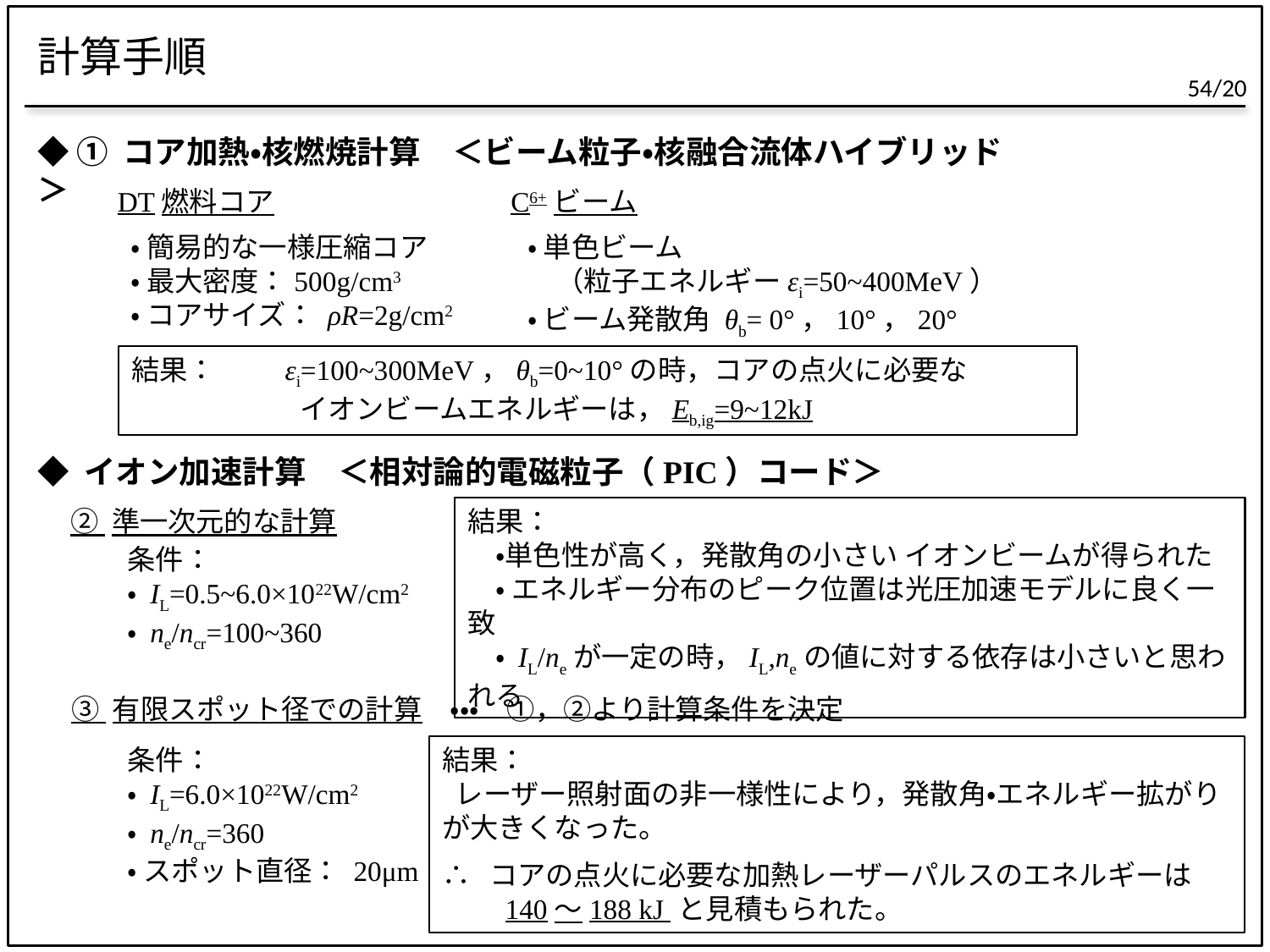

# 計算手順
◆ ① コア加熱・核燃焼計算　＜ビーム粒子・核融合流体ハイブリッド＞
DT燃料コア
C6+ビーム
・ 簡易的な一様圧縮コア
・ 最大密度：500g/cm3
・ コアサイズ： ρR=2g/cm2
・ 単色ビーム
　（粒子エネルギーεi=50~400MeV）
・ ビーム発散角 θb= 0°，10°，20°
結果： 　　εi=100~300MeV，θb=0~10°の時，コアの点火に必要な
　　　　　　イオンビームエネルギーは，Eb,ig=9~12kJ
◆ イオン加速計算　＜相対論的電磁粒子（PIC）コード＞
② 準一次元的な計算
結果：
　・単色性が高く，発散角の小さい イオンビームが得られた
　・ エネルギー分布のピーク位置は光圧加速モデルに良く一致
　・ IL/neが一定の時，IL,neの値に対する依存は小さいと思われる
条件：
・ IL=0.5~6.0×1022W/cm2
・ ne/ncr=100~360
③ 有限スポット径での計算　・・・　①，②より計算条件を決定
結果：
 レーザー照射面の非一様性により，発散角・エネルギー拡がりが大きくなった。

条件：
・ IL=6.0×1022W/cm2
・ ne/ncr=360
・ スポット直径： 20μm
∴  コアの点火に必要な加熱レーザーパルスのエネルギーは
　　140～188 kJ と見積もられた。